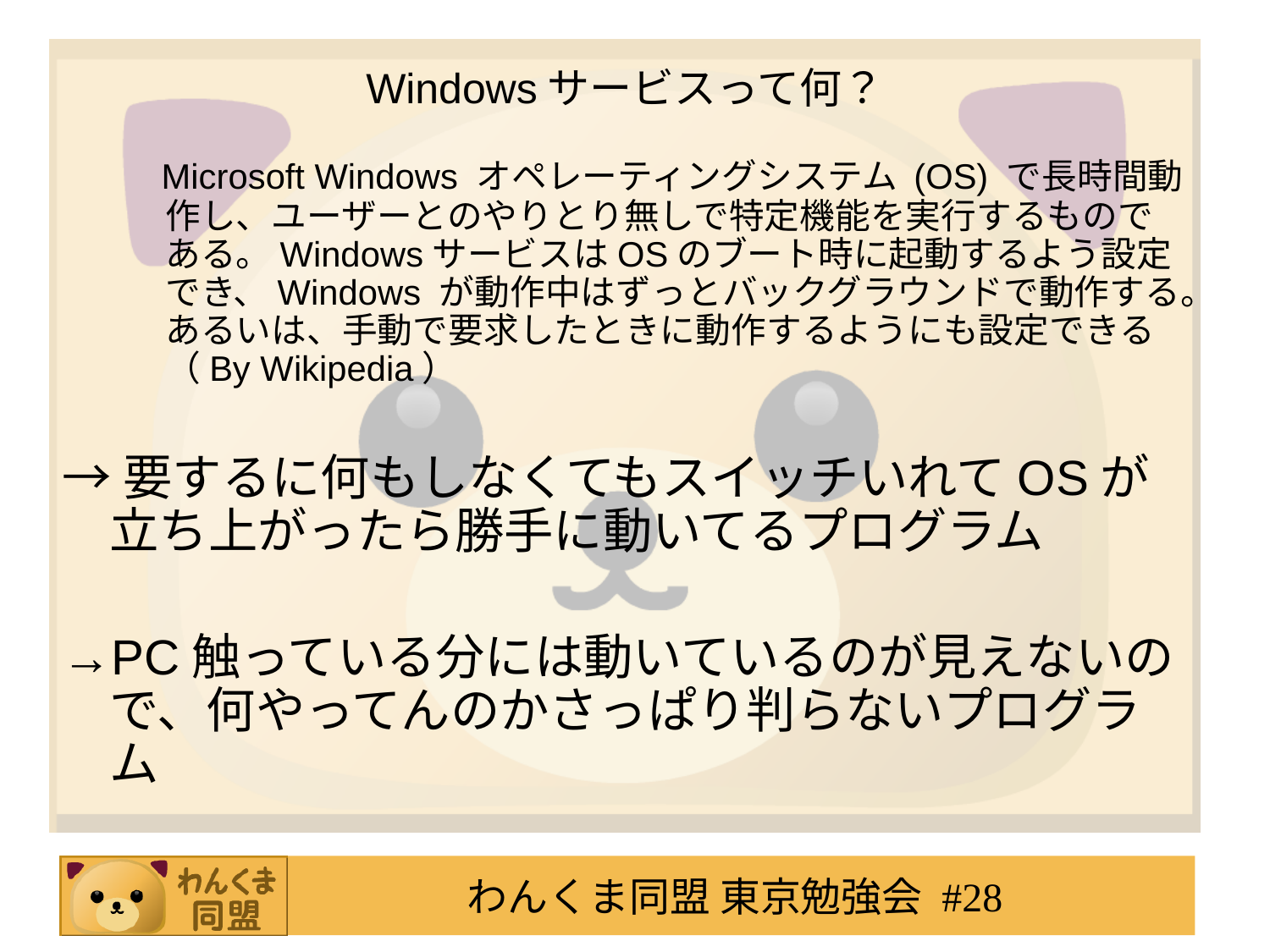

# Windowsサービスって何？
   Microsoft Windows オペレーティングシステム (OS) で長時間動作し、ユーザーとのやりとり無しで特定機能を実行するものである。WindowsサービスはOSのブート時に起動するよう設定でき、Windows が動作中はずっとバックグラウンドで動作する。あるいは、手動で要求したときに動作するようにも設定できる（By Wikipedia）

→要するに何もしなくてもスイッチいれてOSが立ち上がったら勝手に動いてるプログラム

→PC触っている分には動いているのが見えないので、何やってんのかさっぱり判らないプログラム